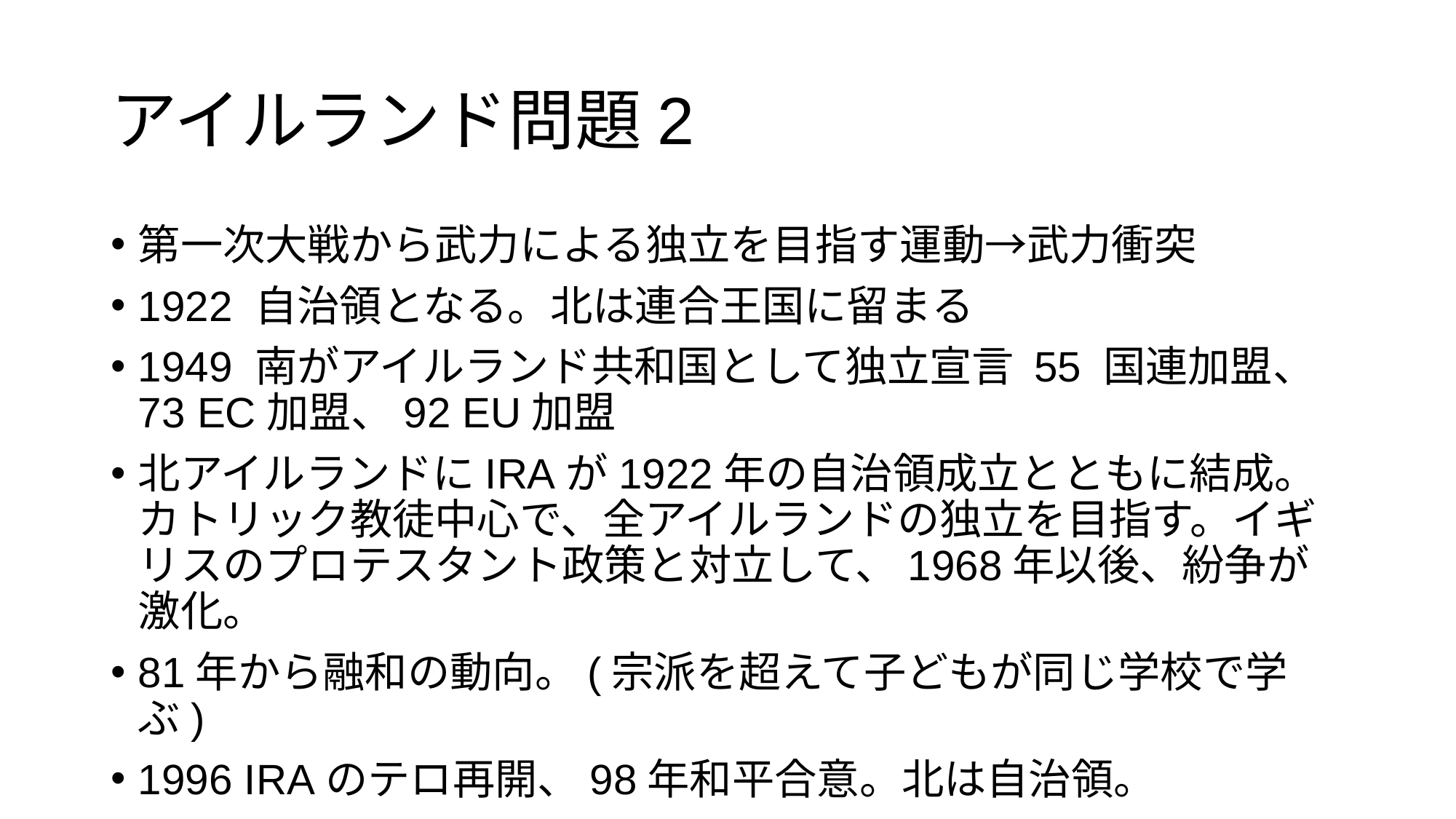

# アイルランド問題2
第一次大戦から武力による独立を目指す運動→武力衝突
1922 自治領となる。北は連合王国に留まる
1949 南がアイルランド共和国として独立宣言 55 国連加盟、73 EC加盟、92 EU加盟
北アイルランドにIRAが1922年の自治領成立とともに結成。カトリック教徒中心で、全アイルランドの独立を目指す。イギリスのプロテスタント政策と対立して、1968年以後、紛争が激化。
81年から融和の動向。(宗派を超えて子どもが同じ学校で学ぶ)
1996 IRAのテロ再開、98年和平合意。北は自治領。